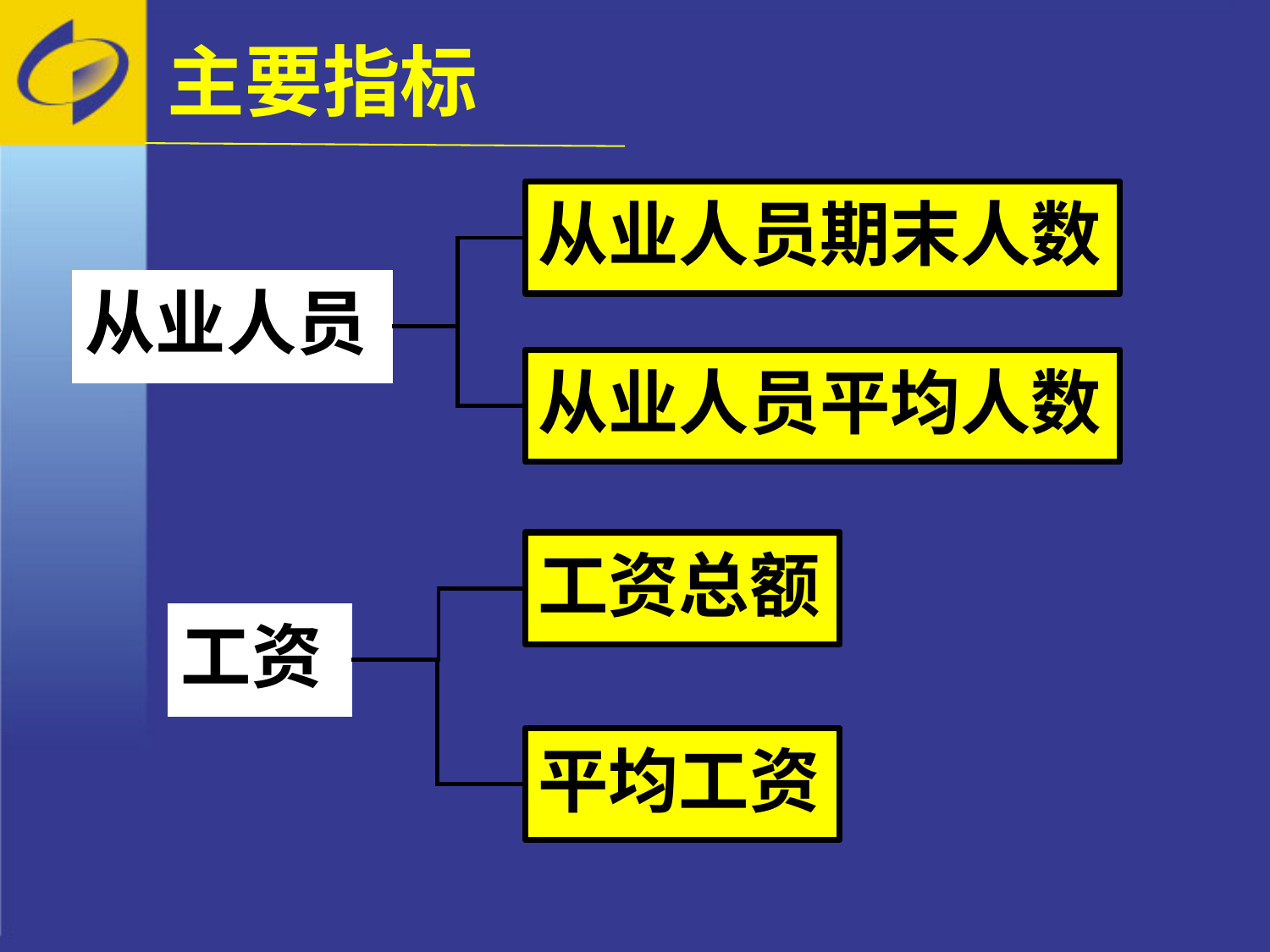

主要指标
从业人员期末人数
从业人员
从业人员平均人数
工资总额
工资
平均工资